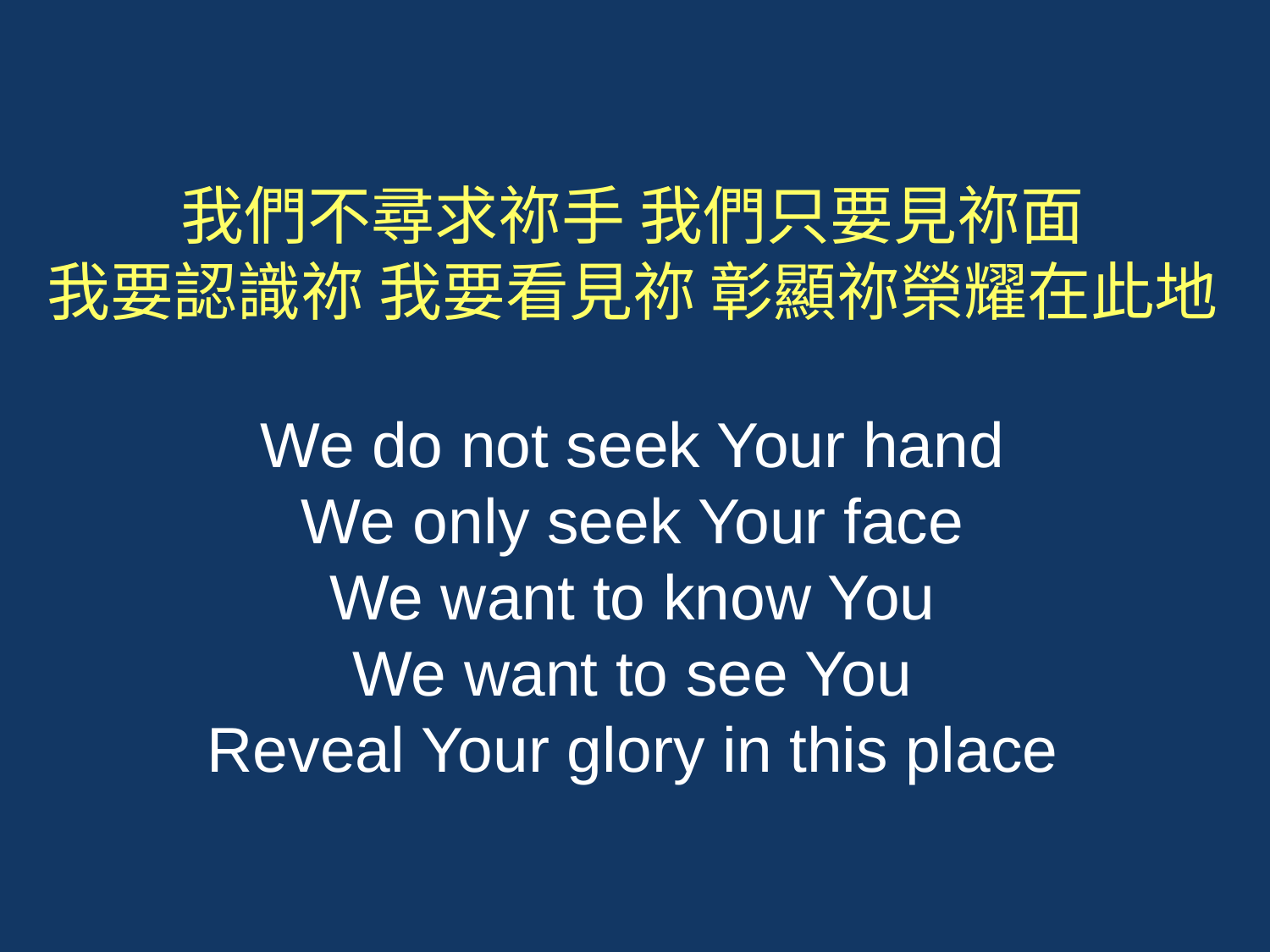

我們不尋求祢手 我們只要見祢面
我要認識祢 我要看見祢 彰顯祢榮耀在此地

We do not seek Your hand
We only seek Your face
We want to know You
We want to see You
Reveal Your glory in this place